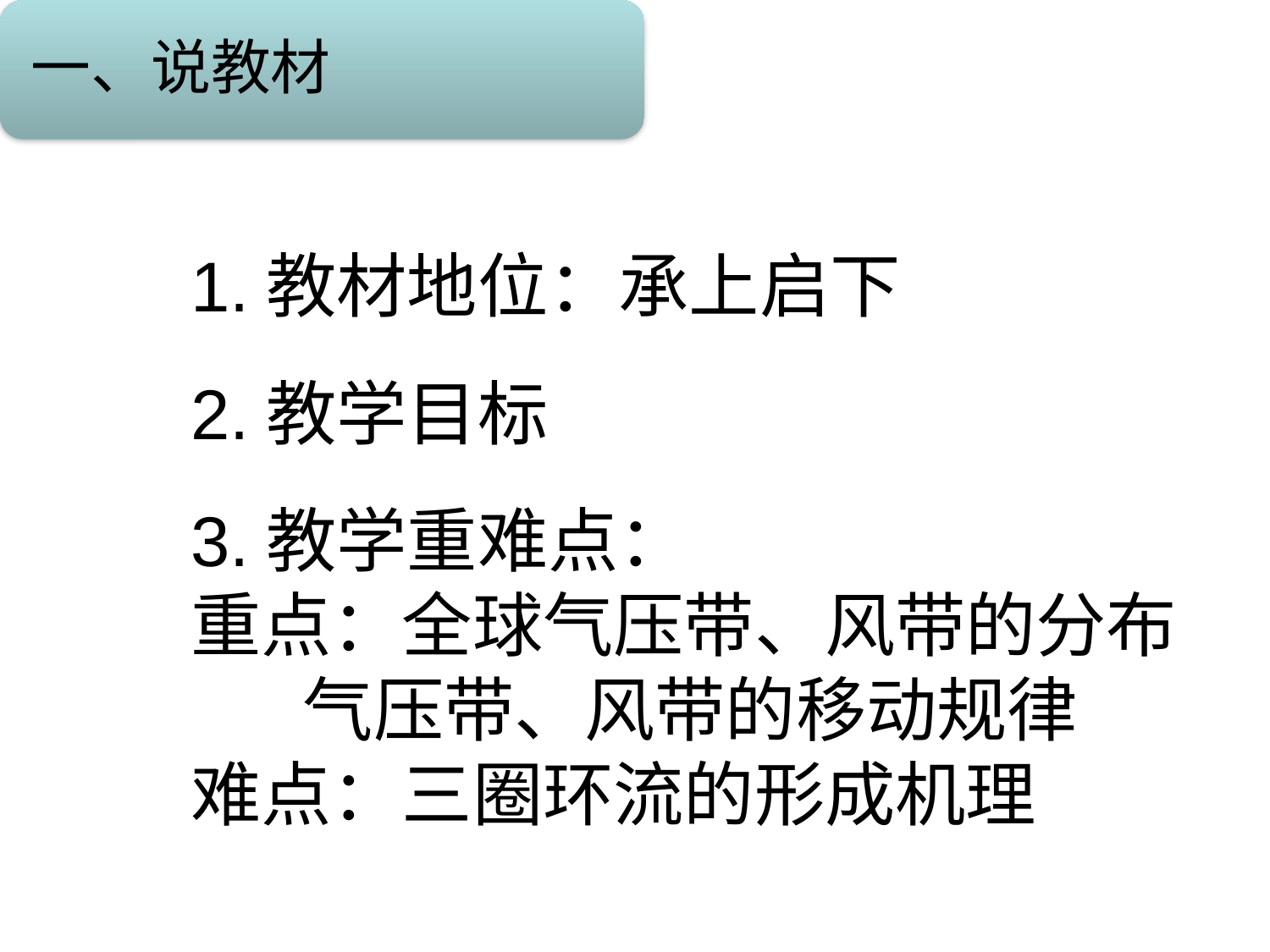

一、说教材
1.教材地位：承上启下
2.教学目标
3.教学重难点：
重点：全球气压带、风带的分布
      气压带、风带的移动规律
难点：三圈环流的形成机理